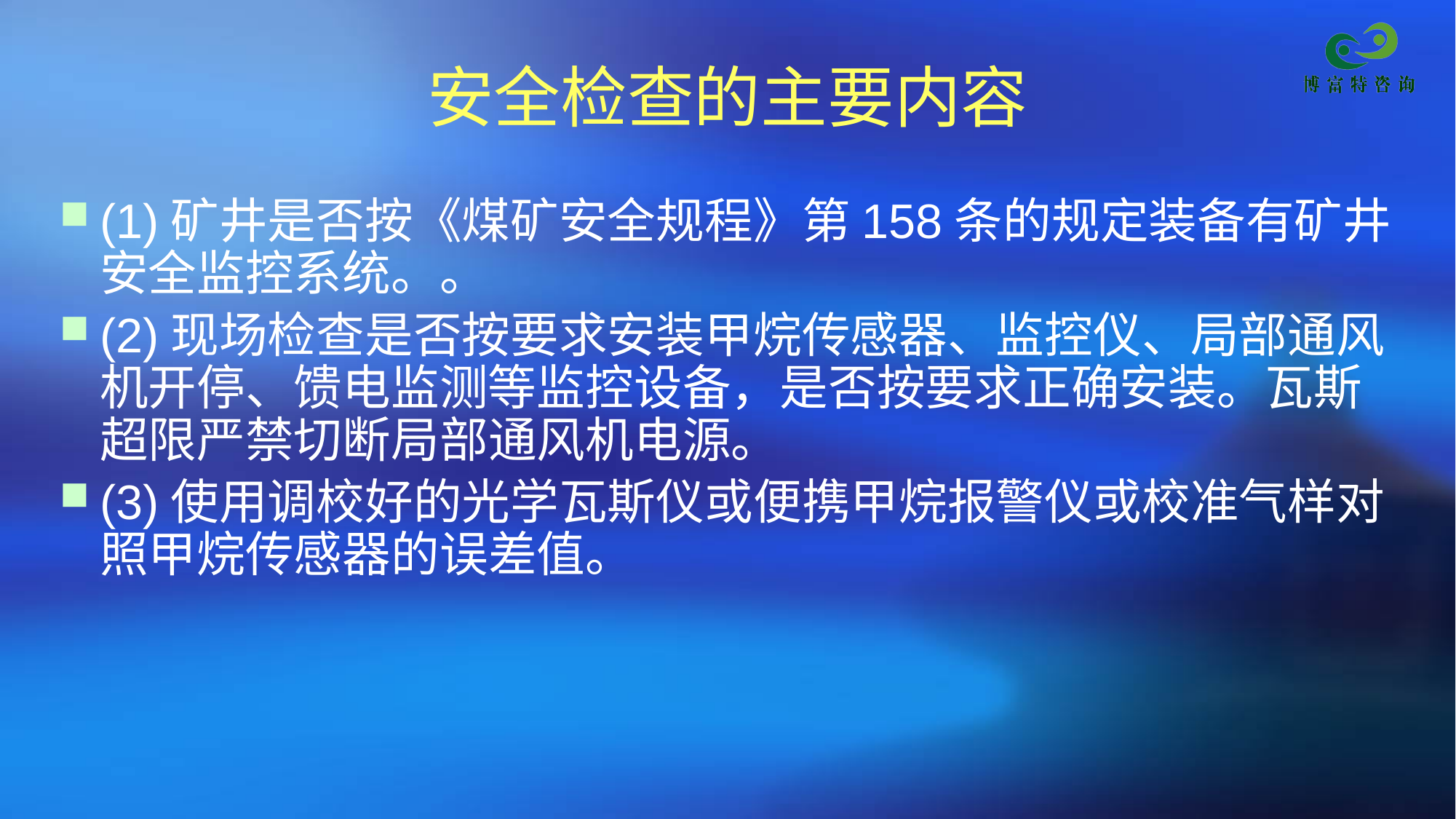

# 安全检查的主要内容
(1)矿井是否按《煤矿安全规程》第158条的规定装备有矿井安全监控系统。。
(2)现场检查是否按要求安装甲烷传感器、监控仪、局部通风机开停、馈电监测等监控设备，是否按要求正确安装。瓦斯超限严禁切断局部通风机电源。
(3)使用调校好的光学瓦斯仪或便携甲烷报警仪或校准气样对照甲烷传感器的误差值。